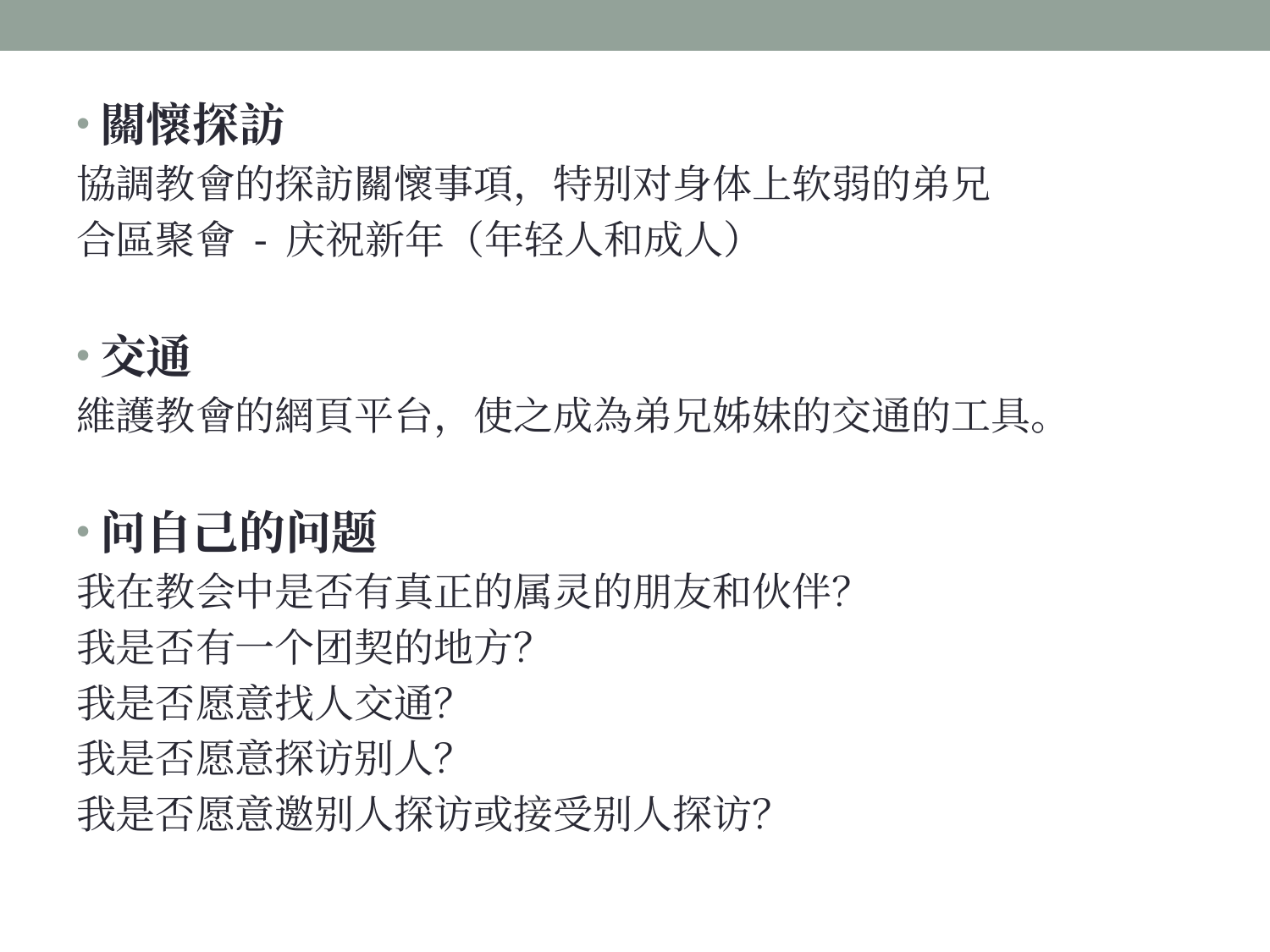

關懷探訪
協調教會的探訪關懷事項，特别对身体上软弱的弟兄
合區聚會 - 庆祝新年（年轻人和成人）

交通
維護教會的網頁平台，使之成為弟兄姊妹的交通的工具。

问自己的问题
我在教会中是否有真正的属灵的朋友和伙伴？
我是否有一个团契的地方？
我是否愿意找人交通？
我是否愿意探访别人？
我是否愿意邀别人探访或接受别人探访？